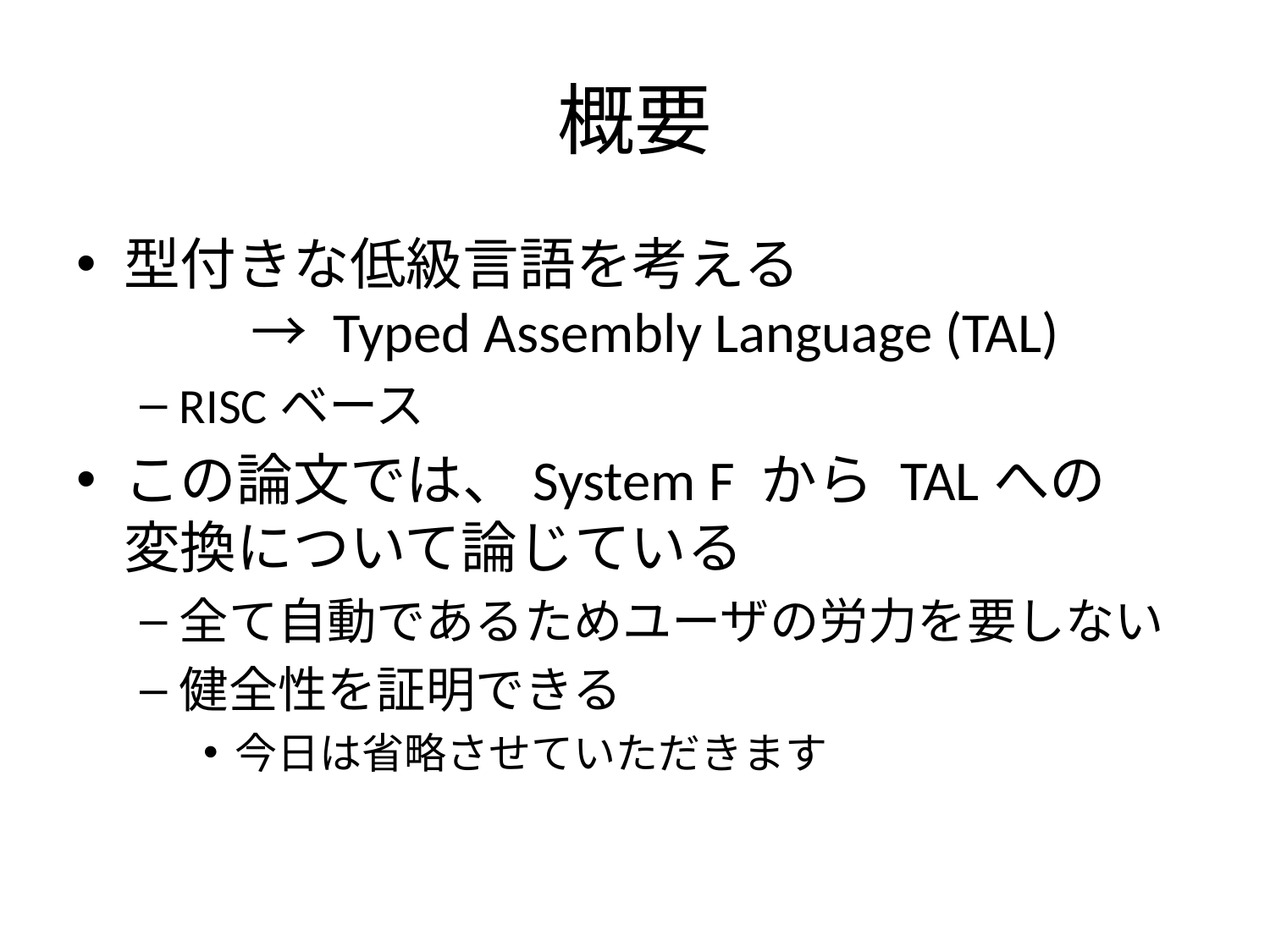

# 概要
型付きな低級言語を考える
	→ Typed Assembly Language (TAL)
RISCベース
この論文では、System F から TALへの
変換について論じている
全て自動であるためユーザの労力を要しない
健全性を証明できる
今日は省略させていただきます